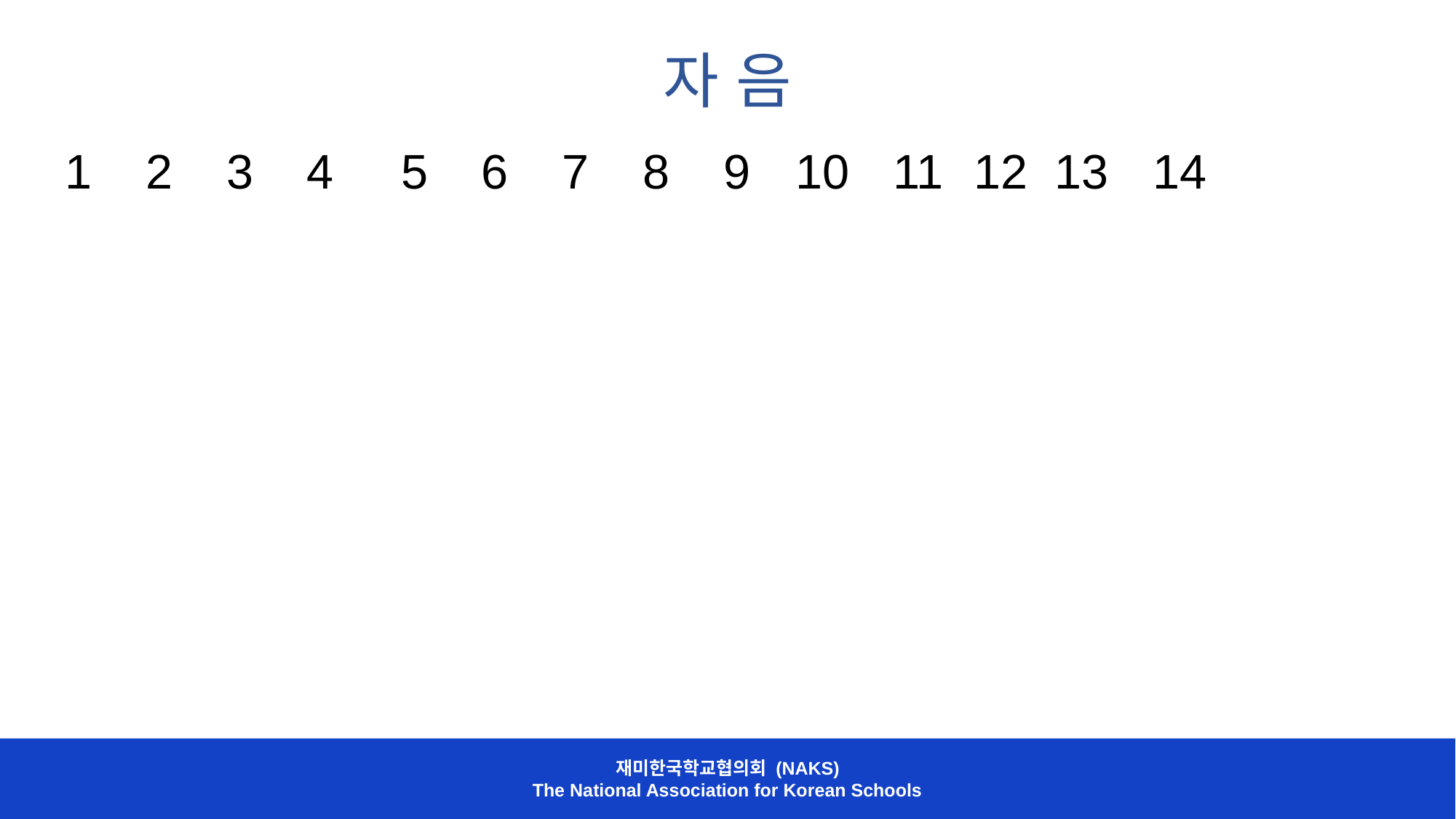

ㄱ
ㄴ
ㄷ
ㄹ
ㅁ
ㅂ
ㅅ
ㅇ
ㅈ
ㅊ
ㅋ
ㅍ
ㅎ
ㅌ
자 음
1    2    3    4     5    6    7    8    9   10   11  12  13   14
재미한국학교협의회 (NAKS)
The National Association for Korean Schools